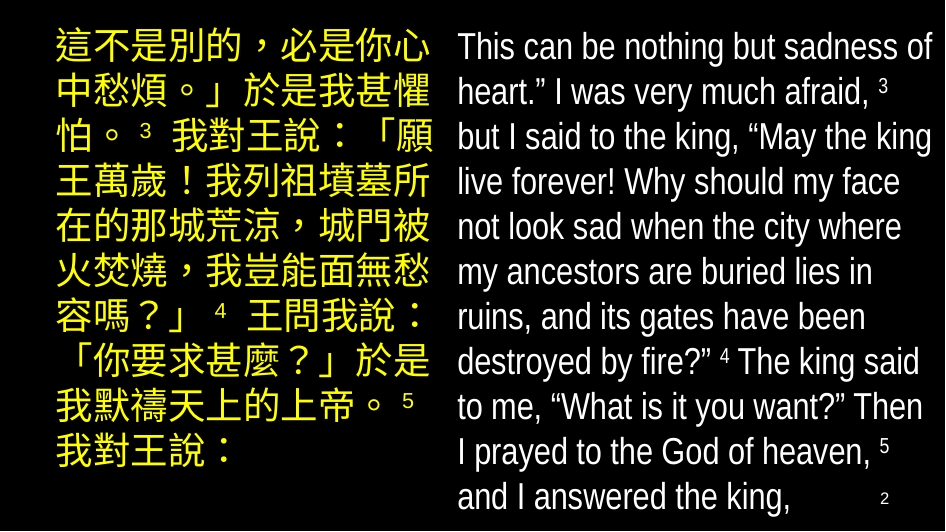

這不是別的，必是你心中愁煩。」於是我甚懼怕。3 我對王說：「願王萬歲！我列祖墳墓所在的那城荒涼，城門被火焚燒，我豈能面無愁容嗎？」4 王問我說：「你要求甚麼？」於是我默禱天上的上帝。5 我對王說：
This can be nothing but sadness of heart.” I was very much afraid, 3 but I said to the king, “May the king live forever! Why should my face not look sad when the city where my ancestors are buried lies in ruins, and its gates have been destroyed by fire?” 4 The king said to me, “What is it you want?” Then I prayed to the God of heaven, 5 and I answered the king,
2